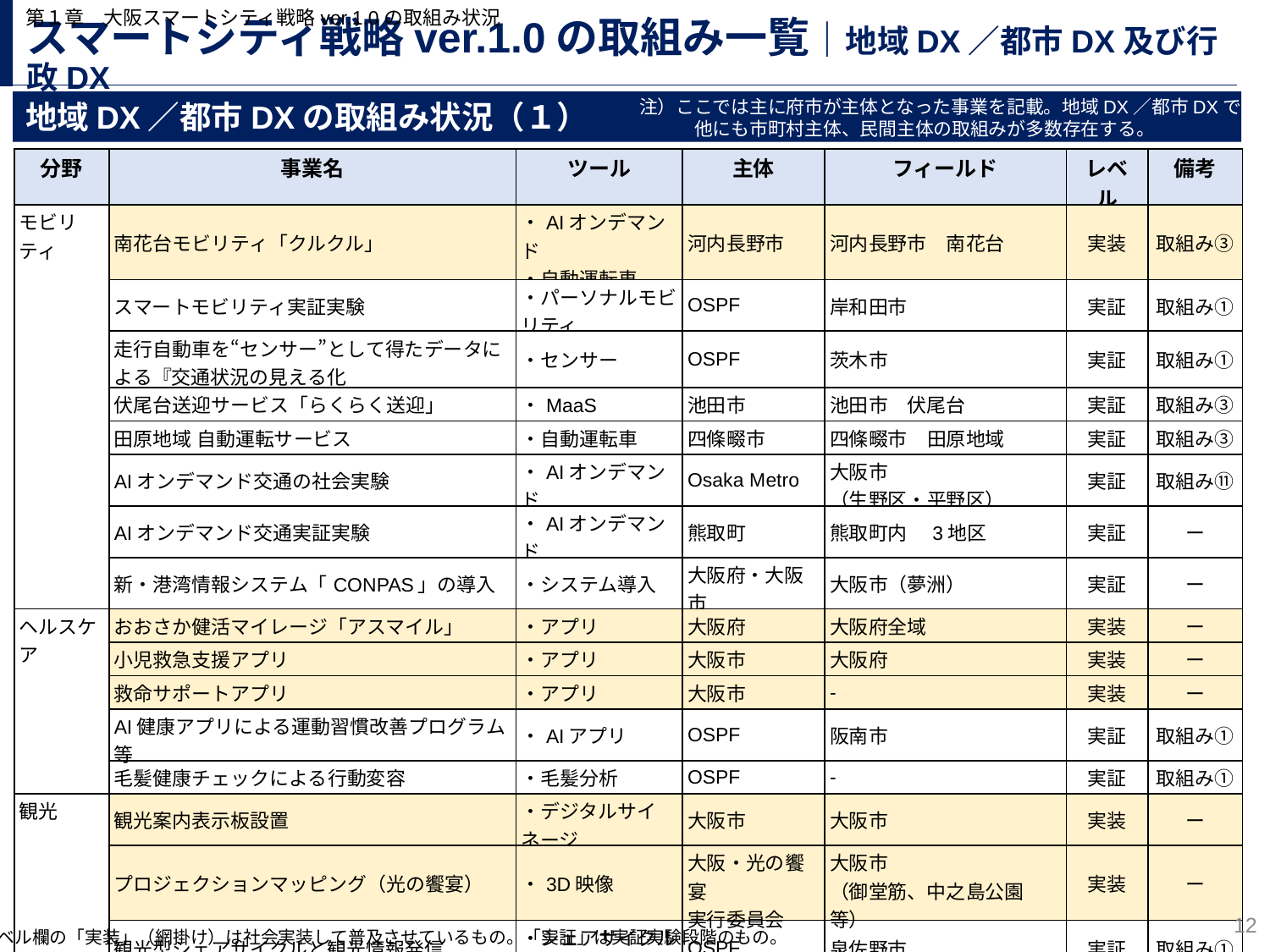

第１章　大阪スマートシティ戦略ver.1.0の取組み状況
# スマートシティ戦略ver.1.0の取組み一覧｜地域DX／都市DX及び行政DX
注）ここでは主に府市が主体となった事業を記載。地域DX／都市DXでは
　　　他にも市町村主体、民間主体の取組みが多数存在する。
地域DX／都市DXの取組み状況（１）
| 分野 | 事業名 | ツール | 主体 | フィールド | レベル | 備考 |
| --- | --- | --- | --- | --- | --- | --- |
| モビリティ | 南花台モビリティ「クルクル」 | ・AIオンデマンド ・自動運転車 | 河内長野市 | 河内長野市　南花台 | 実装 | 取組み③ |
|  | スマートモビリティ実証実験 | ・パーソナルモビリティ | OSPF | 岸和田市 | 実証 | 取組み① |
|  | 走行自動車を“センサー”として得たデータによる『交通状況の見える化 | ・センサー | OSPF | 茨木市 | 実証 | 取組み① |
|  | 伏尾台送迎サービス「らくらく送迎」 | ・MaaS | 池田市 | 池田市　伏尾台 | 実証 | 取組み③ |
|  | 田原地域 自動運転サービス | ・自動運転車 | 四條畷市 | 四條畷市　田原地域 | 実証 | 取組み③ |
|  | AIオンデマンド交通の社会実験 | ・AIオンデマンド | Osaka Metro | 大阪市 （生野区・平野区） | 実証 | 取組み⑪ |
|  | AIオンデマンド交通実証実験 | ・AIオンデマンド | 熊取町 | 熊取町内　3地区 | 実証 | ー |
|  | 新・港湾情報システム「CONPAS」の導入 | ・システム導入 | 大阪府・大阪市 | 大阪市（夢洲） | 実証 | ー |
| ヘルスケア | おおさか健活マイレージ「アスマイル」 | ・アプリ | 大阪府 | 大阪府全域 | 実装 | ー |
|  | 小児救急支援アプリ | ・アプリ | 大阪市 | 大阪府 | 実装 | ー |
|  | 救命サポートアプリ | ・アプリ | 大阪市 | - | 実装 | ー |
|  | AI健康アプリによる運動習慣改善プログラム等 | ・AIアプリ | OSPF | 阪南市 | 実証 | 取組み① |
|  | 毛髪健康チェックによる行動変容 | ・毛髪分析 | OSPF | - | 実証 | 取組み① |
| 観光 | 観光案内表示板設置 | ・デジタルサイネージ | 大阪市 | 大阪市 | 実装 | ー |
|  | プロジェクションマッピング（光の饗宴） | ・3D映像 | 大阪・光の饗宴 実行委員会 | 大阪市 （御堂筋、中之島公園等） | 実装 | ー |
|  | 観光型シェアサイクルと観光情報発信 | ・シェアサイクル ・アプリ | OSPF | 泉佐野市 | 実証 | 取組み① |
|  | スマートグラスを活用した農家と飲食店の新たなマッチング会 | ・スマートグラス | OSPF | 藤井寺市 | 実証 | 取組み① |
|  | 「古墳群謎めぐり」　観光音声ガイドサービス実証 | ・アプリ | OSPF | 藤井寺市 | 実証 | 取組み① |
12
※レベル欄の「実装」（網掛け）は社会実装して普及させているもの。「実証」は実証実験段階のもの。